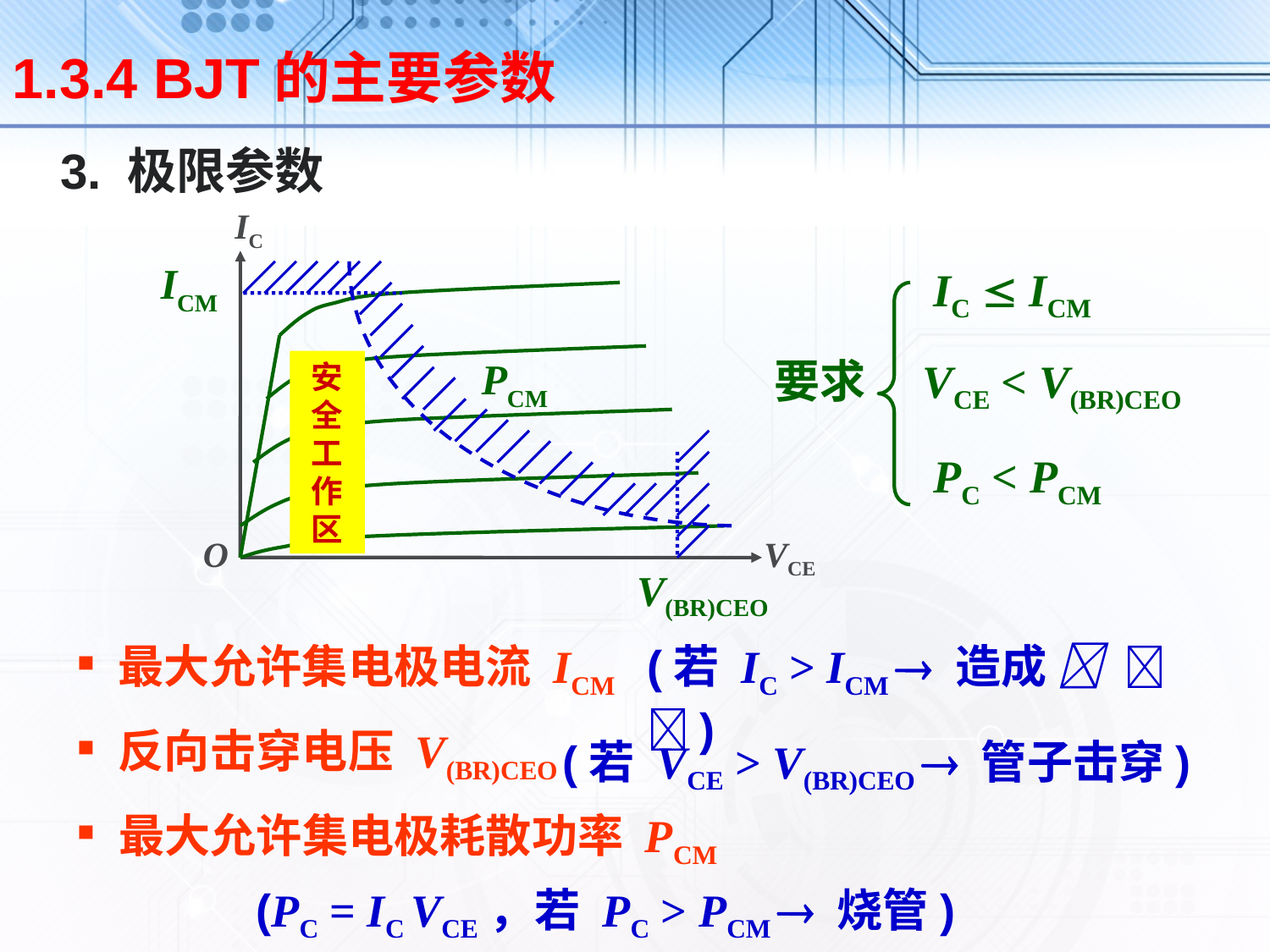

1.3.4 BJT的主要参数
 3. 极限参数

IC

O

VCE

ICM

IC ≤ ICM

PCM

要求
VCE < V(BR)CEO
安全工作区

V(BR)CEO
PC < PCM
 最大允许集电极电流 ICM
(若 IC > ICM → 造成 β  ↓ ↓)
 反向击穿电压 V(BR)CEO
(若 VCE > V(BR)CEO → 管子击穿)
 最大允许集电极耗散功率 PCM
(PC = IC VCE，若 PC > PCM → 烧管)